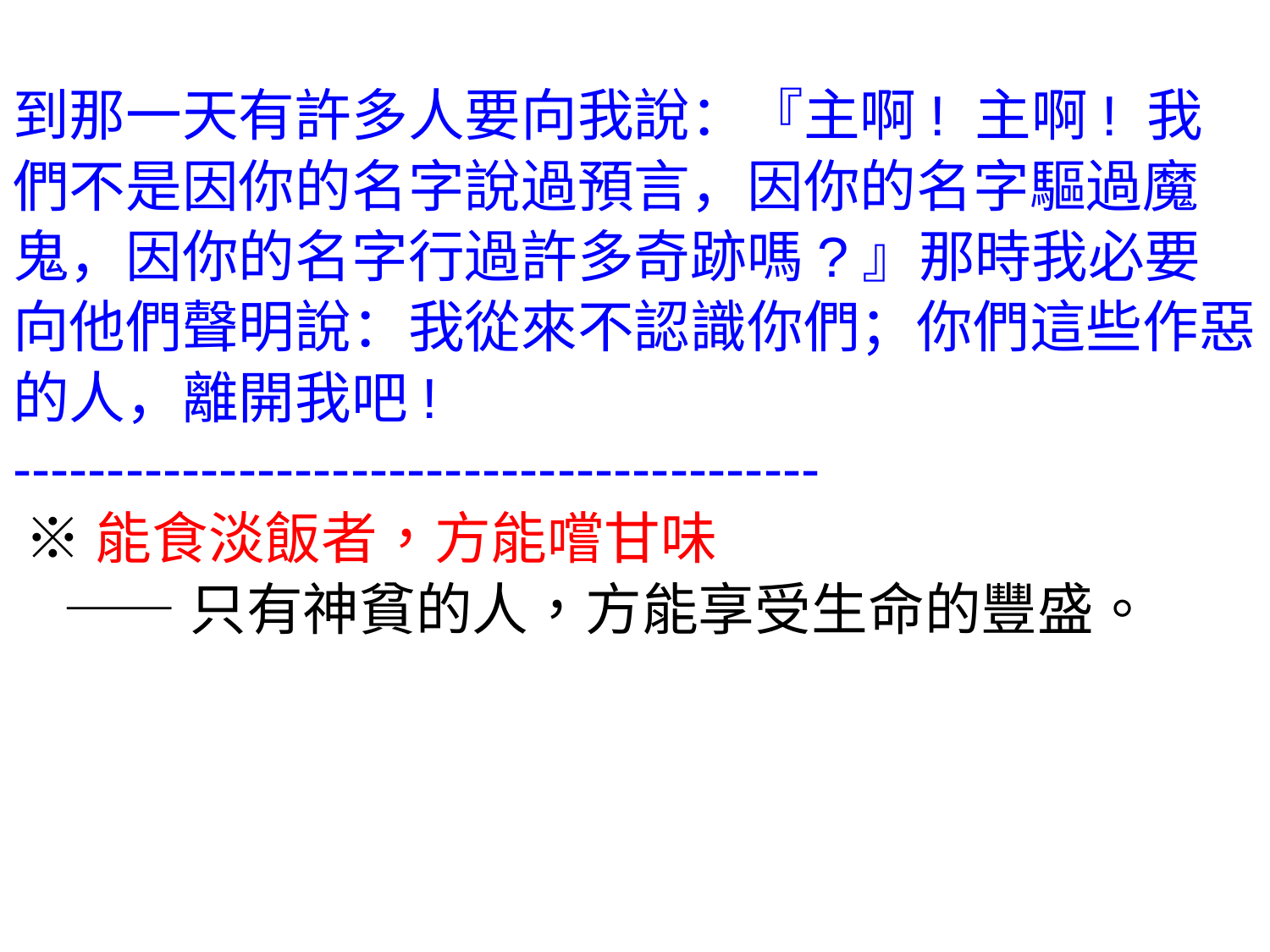

到那一天有許多人要向我說：『主啊! 主啊! 我們不是因你的名字說過預言，因你的名字驅過魔鬼，因你的名字行過許多奇跡嗎?』那時我必要向他們聲明說：我從來不認識你們；你們這些作惡的人，離開我吧!
-------------------------------------------
 ※能食淡飯者，方能嚐甘味
    ——只有神貧的人，方能享受生命的豐盛。